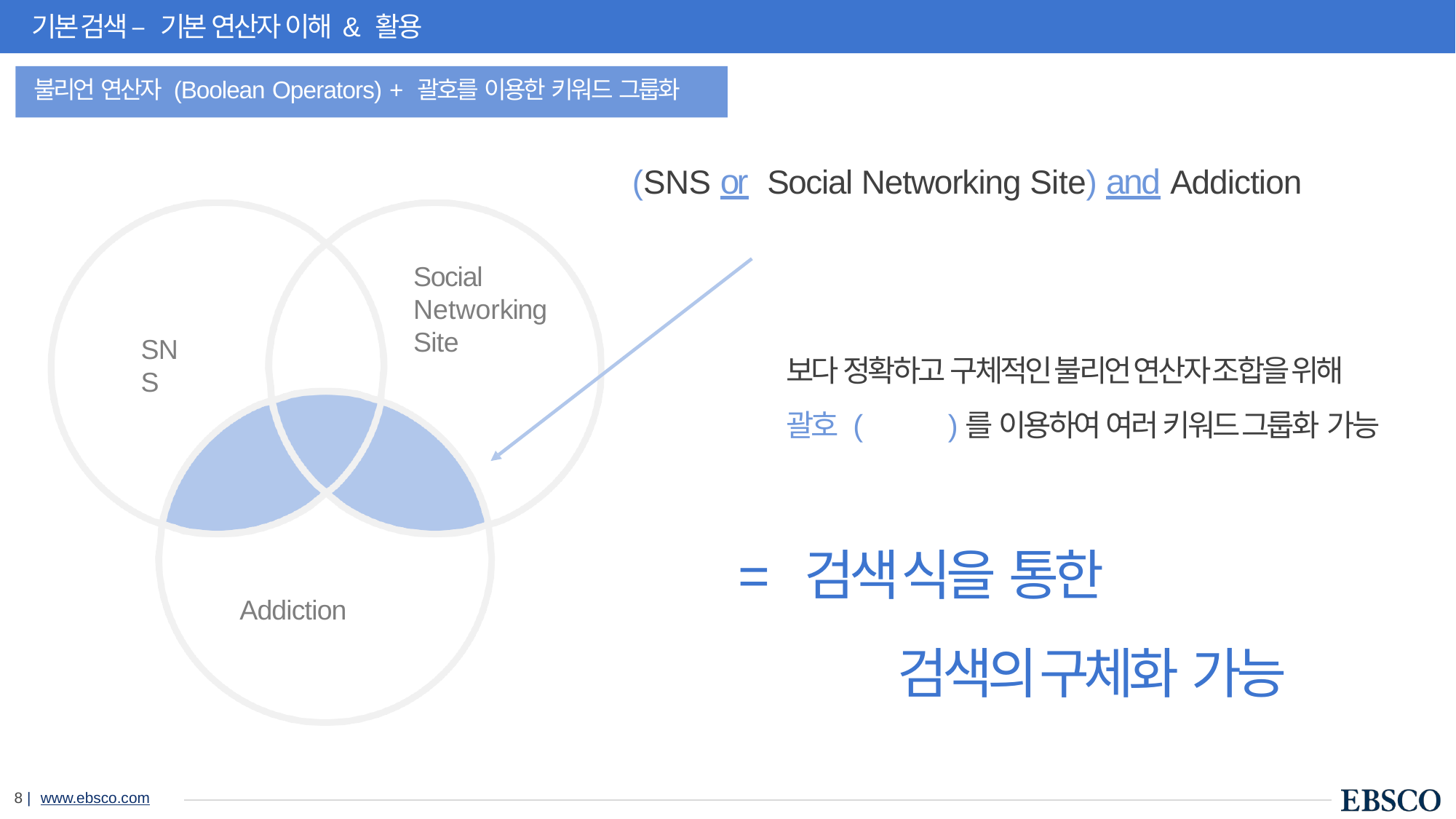

기본 검색 – 기본 연산자 이해 & 활용
불리언 연산자 (Boolean Operators) + 괄호를 이용한 키워드 그룹화

(SNS or	Social Networking Site) and Addiction

Social  Networking  Site
SNS
보다 정확하고 구체적인 불리언 연산자 조합을 위해  괄호 (	)를 이용하여 여러 키워드 그룹화 가능
= 검색 식을 통한
검색의 구체화 가능
Addiction
8 | www.ebsco.com